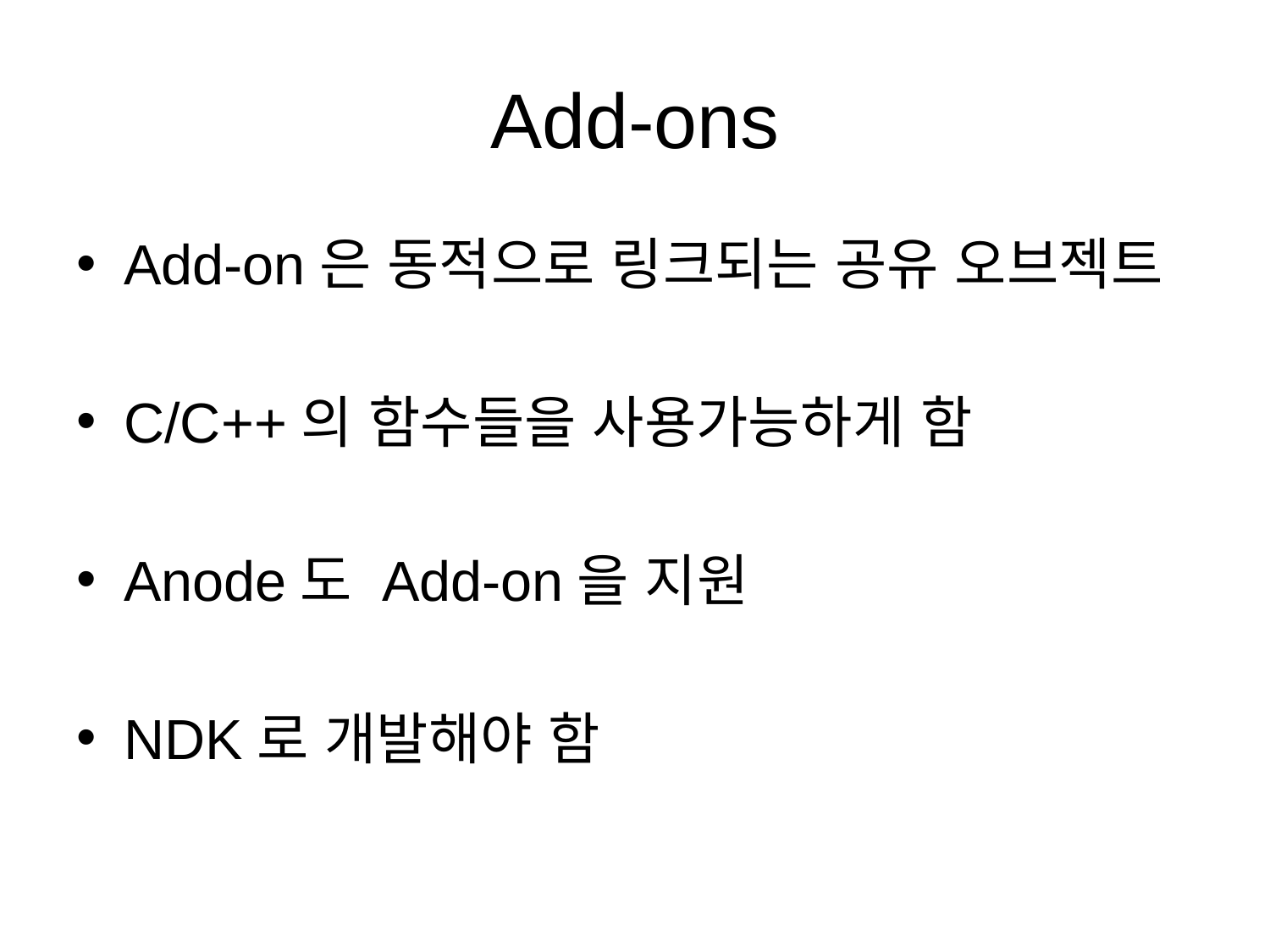

# Add-ons
Add-on은 동적으로 링크되는 공유 오브젝트

C/C++의 함수들을 사용가능하게 함

Anode도 Add-on을 지원

NDK로 개발해야 함